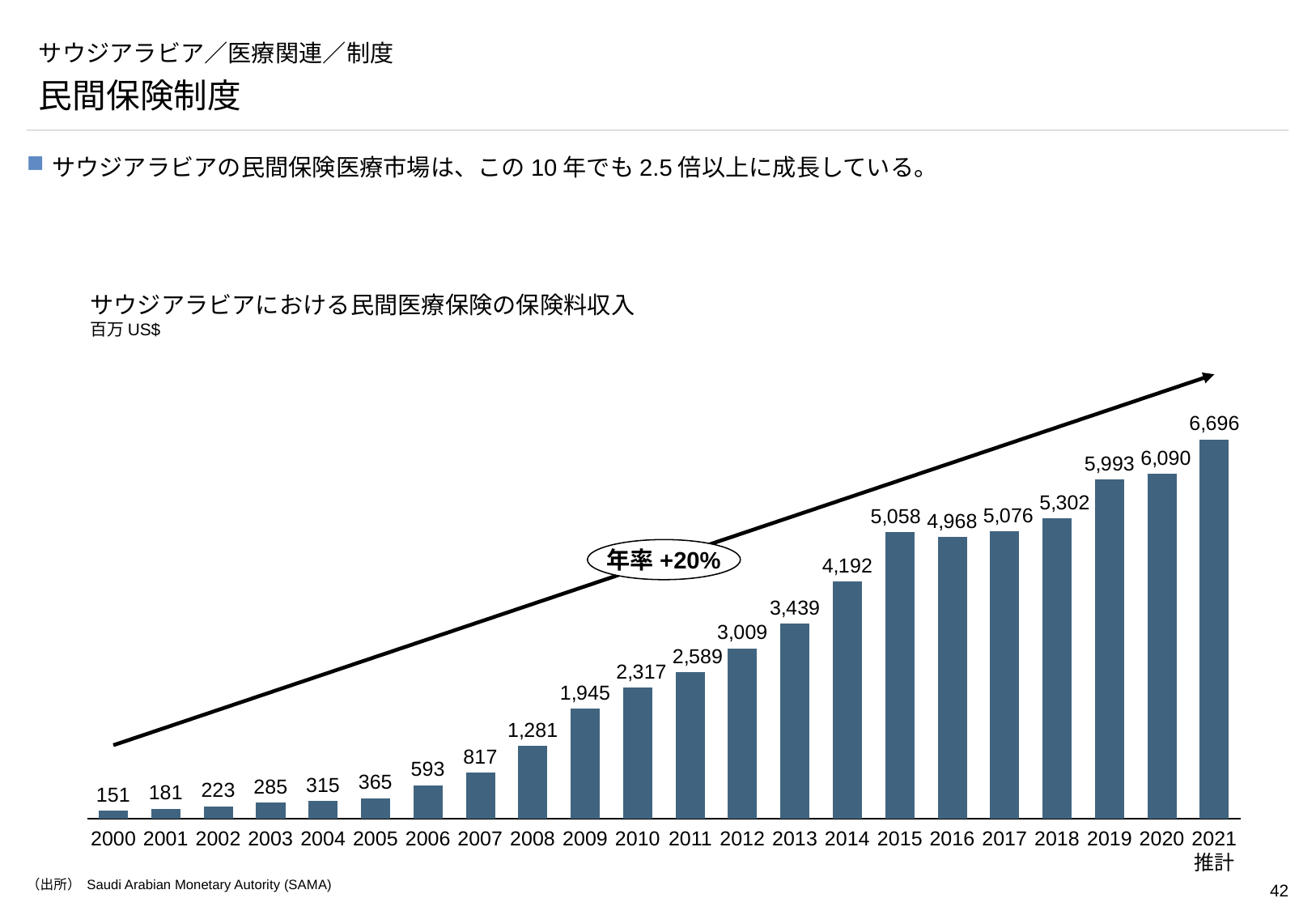

# サウジアラビア／医療関連／制度
民間保険制度
サウジアラビアの民間保険医療市場は、この10年でも2.5倍以上に成長している。
サウジアラビアにおける民間医療保険の保険料収入
百万US$

### Chart

| Category |  |
|---|---|
年率+20%
2000
2001
2002
2003
2004
2005
2006
2007
2008
2009
2010
2011
2012
2013
2014
2015
2016
2017
2018
2019
2020
2021
推計
（出所） Saudi Arabian Monetary Autority (SAMA)